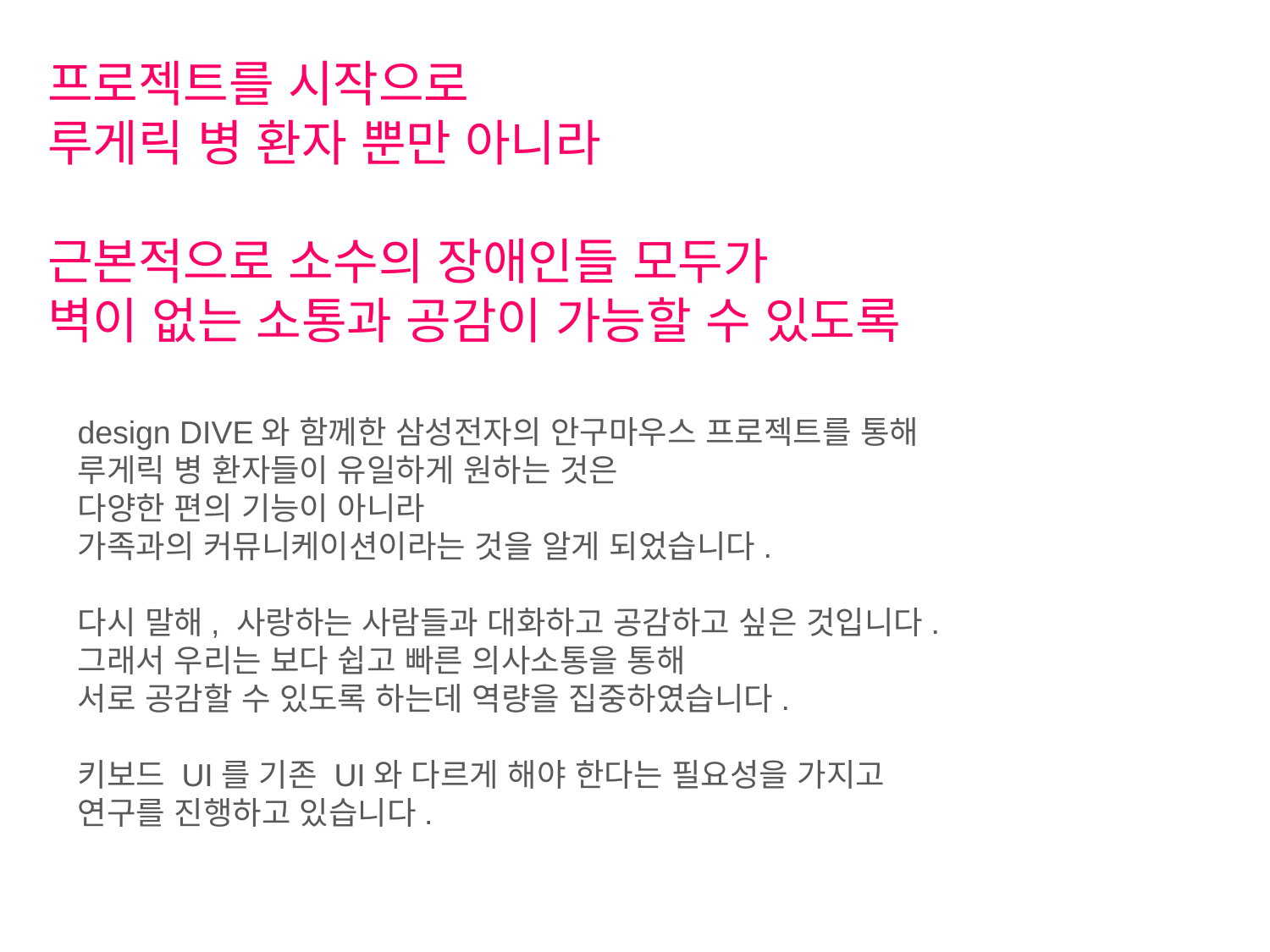

프로젝트를 시작으로
루게릭 병 환자 뿐만 아니라

근본적으로 소수의 장애인들 모두가
벽이 없는 소통과 공감이 가능할 수 있도록
design DIVE와 함께한 삼성전자의 안구마우스 프로젝트를 통해
루게릭 병 환자들이 유일하게 원하는 것은
다양한 편의 기능이 아니라
가족과의 커뮤니케이션이라는 것을 알게 되었습니다.

다시 말해, 사랑하는 사람들과 대화하고 공감하고 싶은 것입니다.
그래서 우리는 보다 쉽고 빠른 의사소통을 통해
서로 공감할 수 있도록 하는데 역량을 집중하였습니다.

키보드 UI를 기존 UI와 다르게 해야 한다는 필요성을 가지고
연구를 진행하고 있습니다.